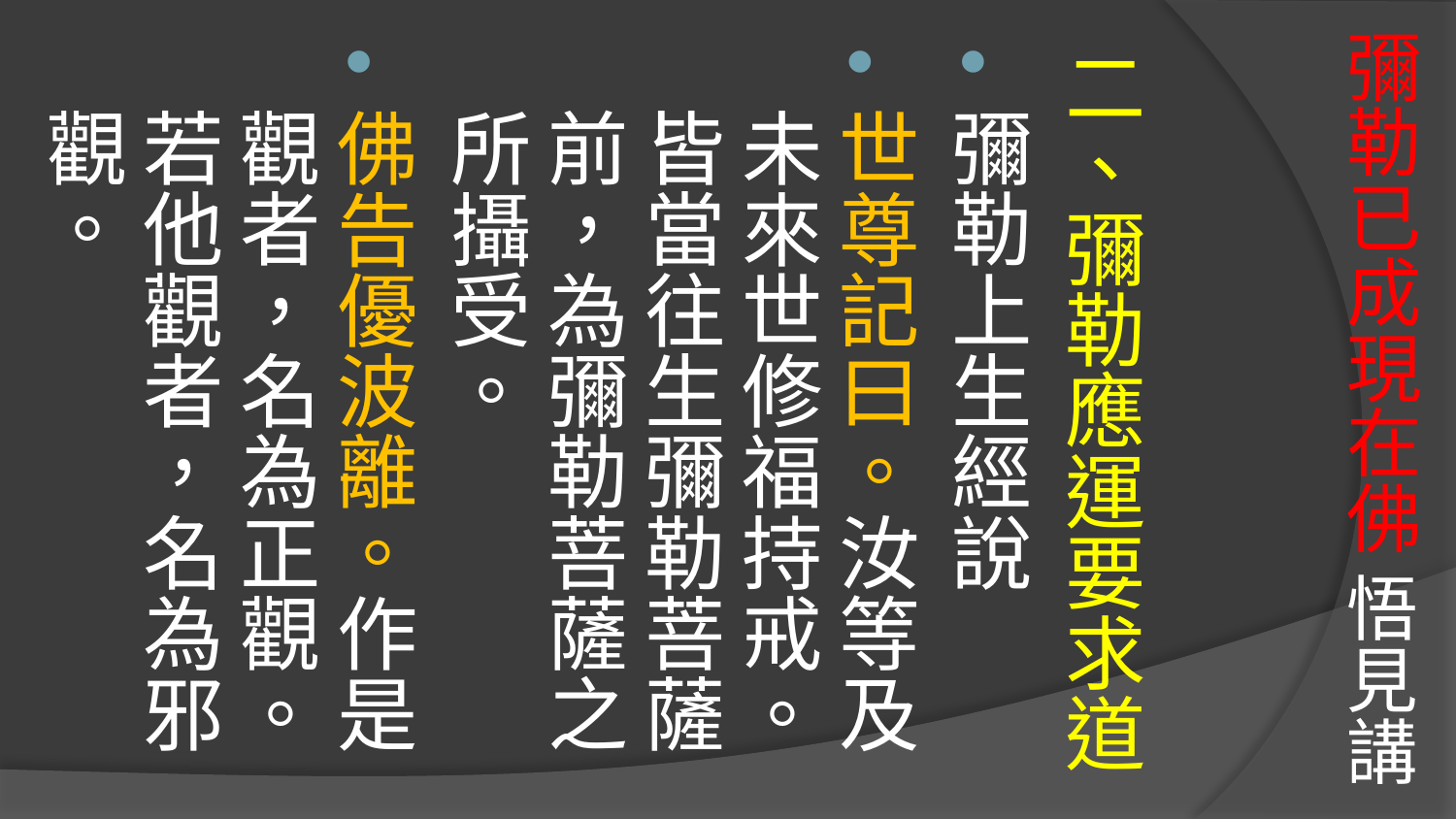

# 彌勒已成現在佛 悟見講
二、彌勒應運要求道
彌勒上生經說
世尊記曰。汝等及未來世修福持戒。皆當往生彌勒菩薩前，為彌勒菩薩之所攝受。
佛告優波離。作是觀者，名為正觀。若他觀者，名為邪觀。